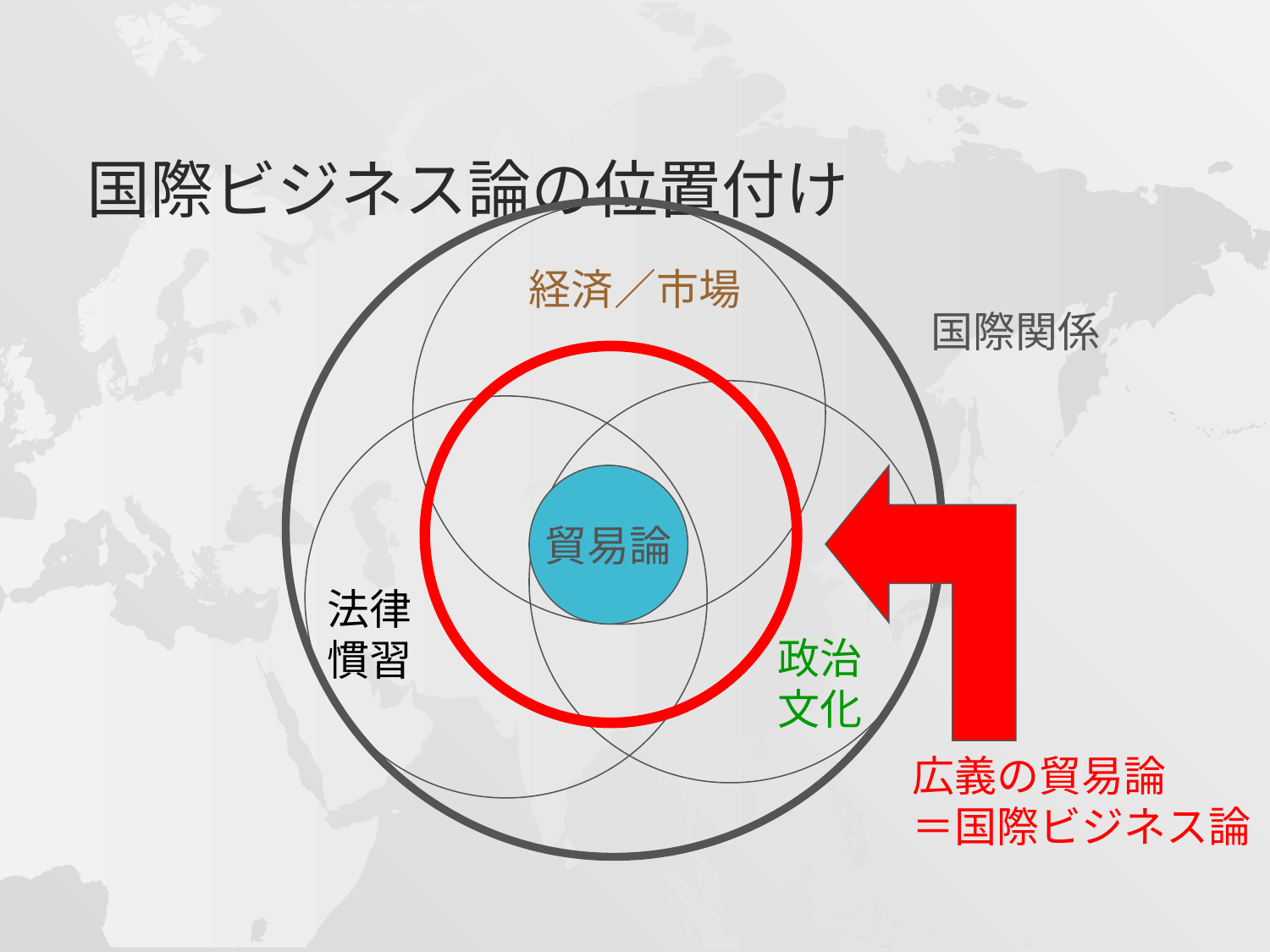

# 国際ビジネス論の位置付け

経済／市場
国際関係

貿易論

法律
慣習
政治
文化
広義の貿易論
＝国際ビジネス論